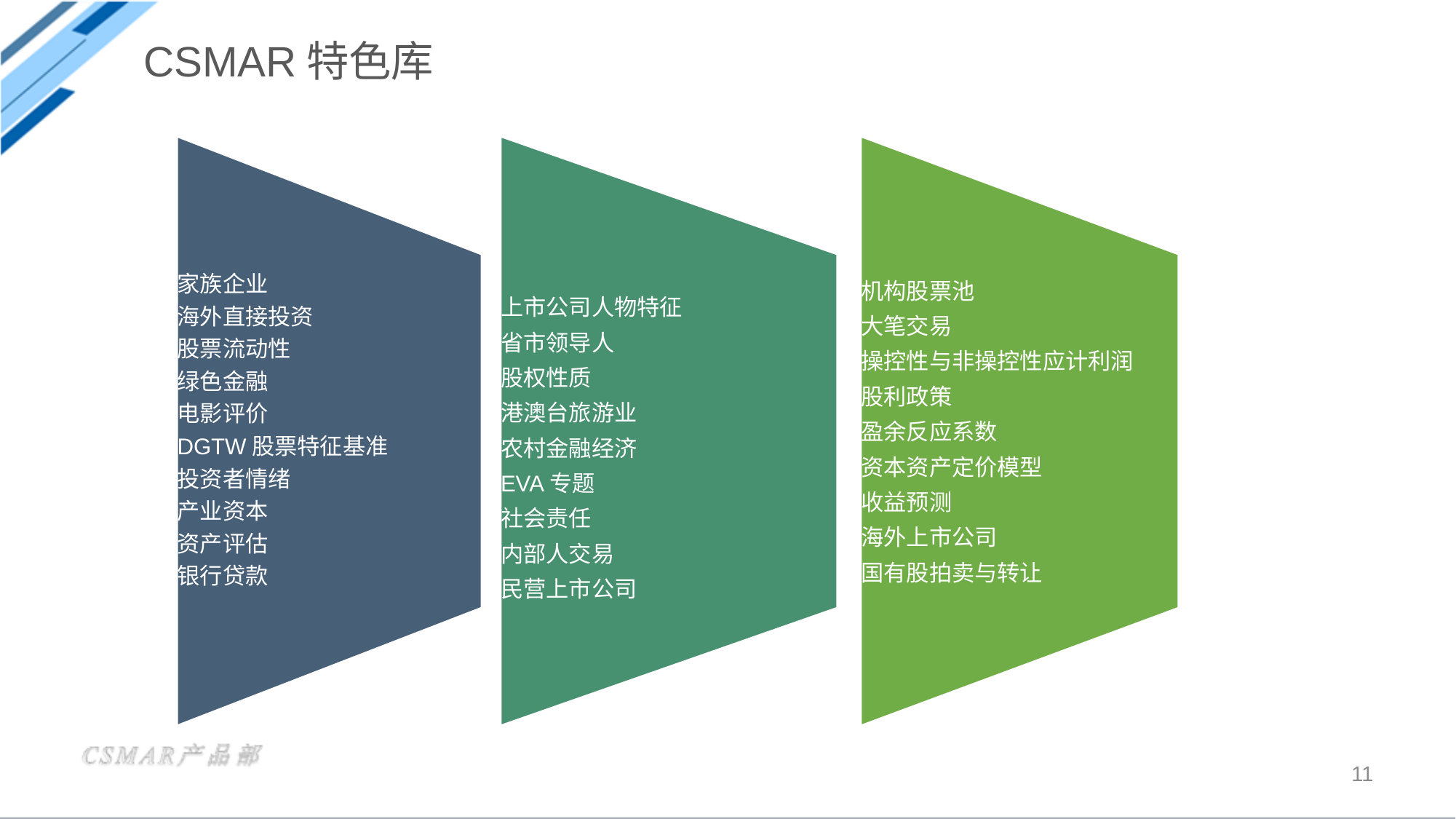

CSMAR特色库

家族企业
海外直接投资
股票流动性
绿色金融
电影评价
DGTW股票特征基准
投资者情绪
产业资本
资产评估
银行贷款

上市公司人物特征
省市领导人
股权性质
港澳台旅游业
农村金融经济
EVA专题
社会责任
内部人交易
民营上市公司
机构股票池
大笔交易
操控性与非操控性应计利润
股利政策
盈余反应系数
资本资产定价模型
收益预测
海外上市公司
国有股拍卖与转让
11